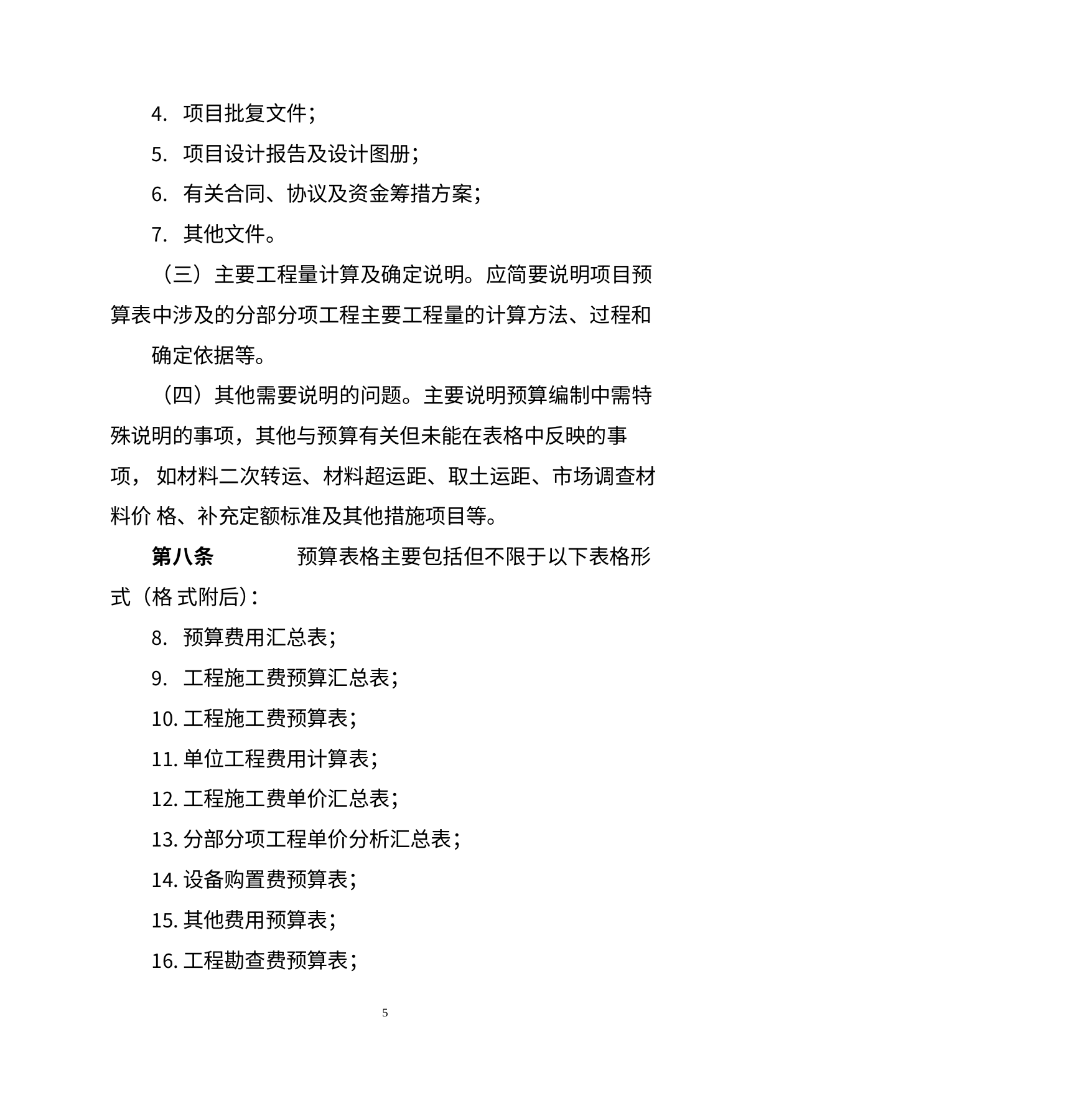

项目批复文件；
项目设计报告及设计图册；
有关合同、协议及资金筹措方案；
其他文件。
（三）主要工程量计算及确定说明。应简要说明项目预 算表中涉及的分部分项工程主要工程量的计算方法、过程和
确定依据等。
（四）其他需要说明的问题。主要说明预算编制中需特 殊说明的事项，其他与预算有关但未能在表格中反映的事项， 如材料二次转运、材料超运距、取土运距、市场调查材料价 格、补充定额标准及其他措施项目等。
第八条	预算表格主要包括但不限于以下表格形式（格 式附后）：
预算费用汇总表；
工程施工费预算汇总表；
工程施工费预算表；
单位工程费用计算表；
工程施工费单价汇总表；
分部分项工程单价分析汇总表；
设备购置费预算表；
其他费用预算表；
工程勘查费预算表；
5